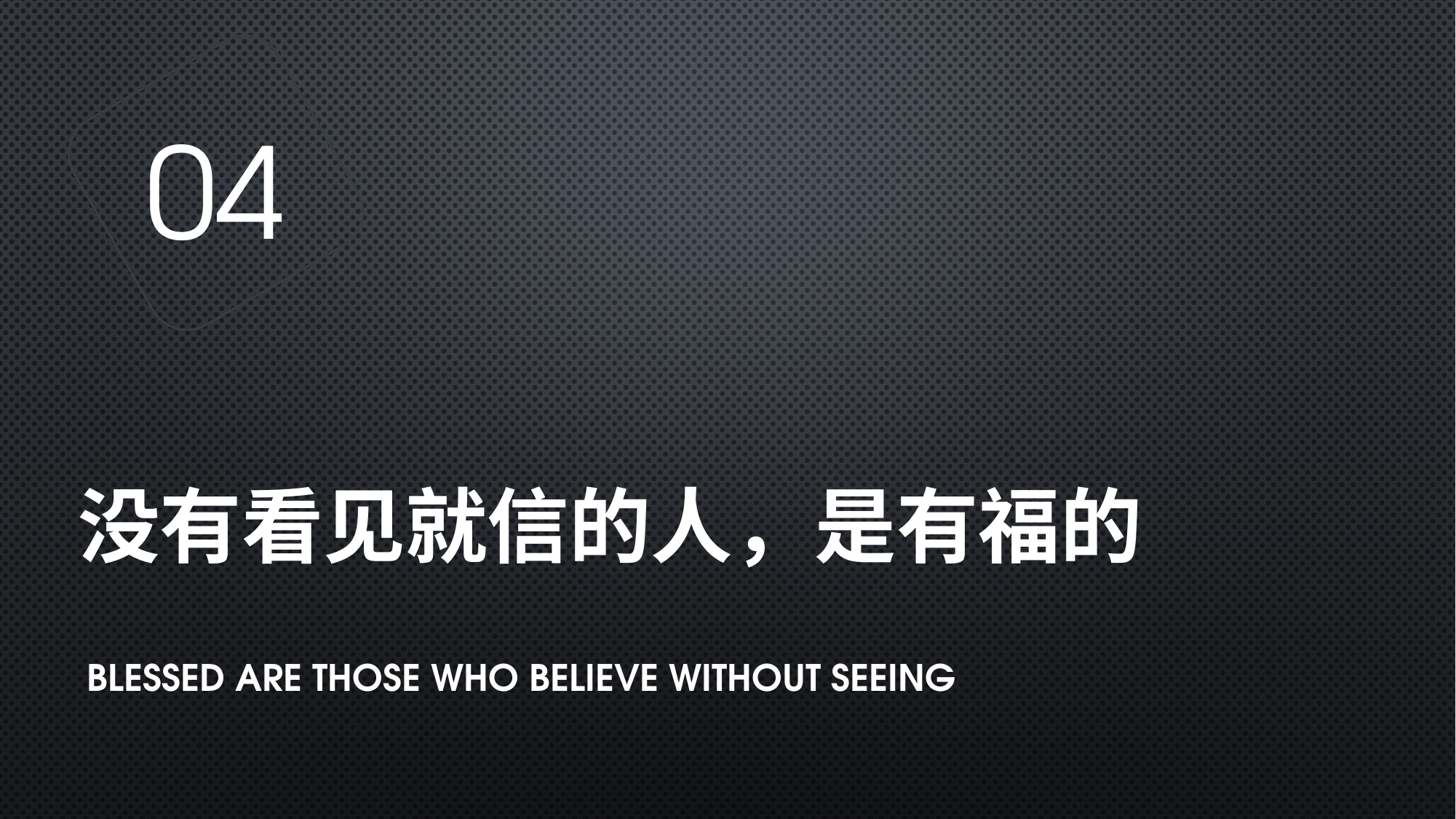

04
# 没有看见就信的人，是有福的
Blessed are those who believe without seeing